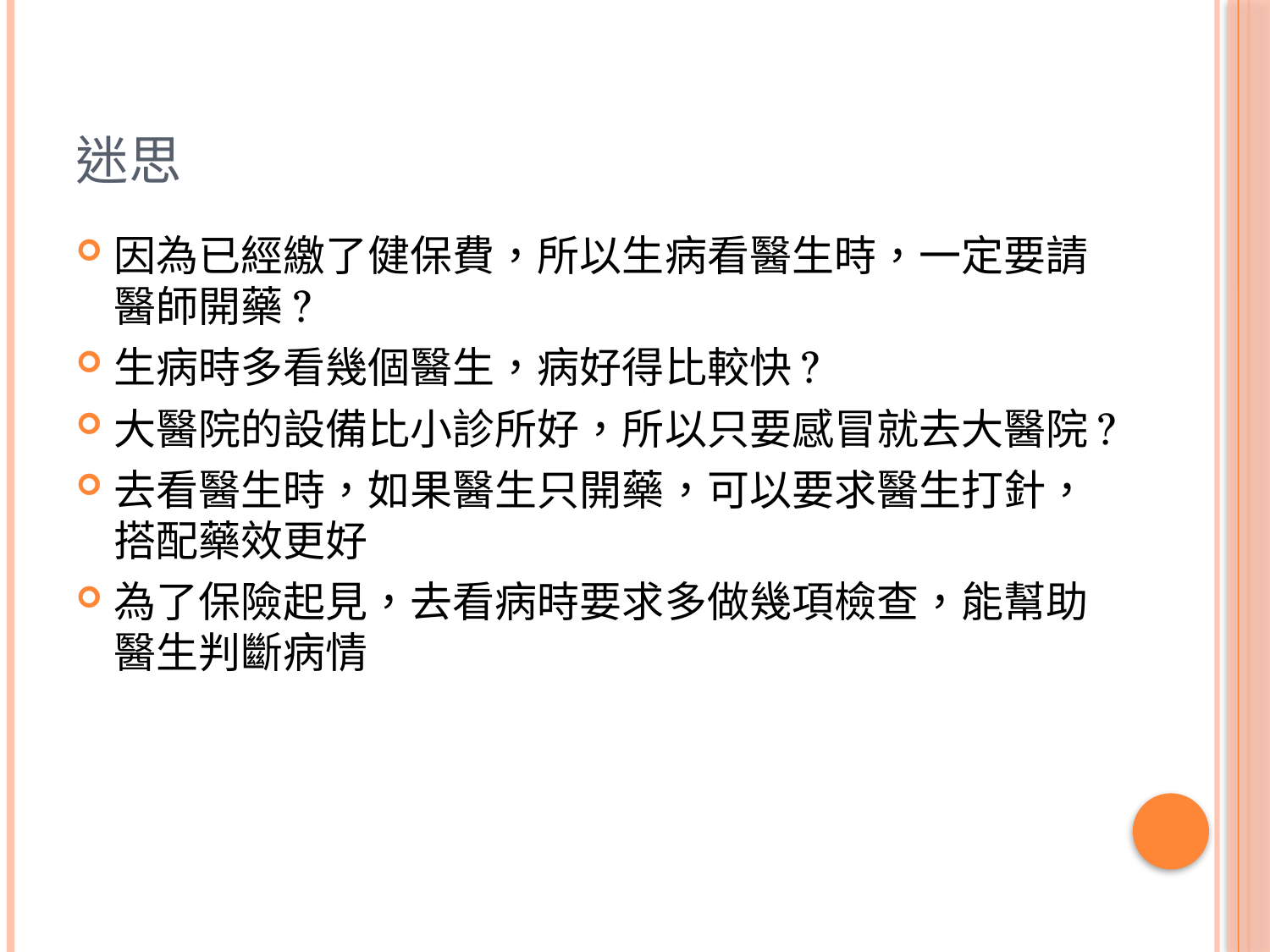

# 迷思
因為已經繳了健保費，所以生病看醫生時，一定要請醫師開藥?
生病時多看幾個醫生，病好得比較快?
大醫院的設備比小診所好，所以只要感冒就去大醫院?
去看醫生時，如果醫生只開藥，可以要求醫生打針，搭配藥效更好
為了保險起見，去看病時要求多做幾項檢查，能幫助醫生判斷病情